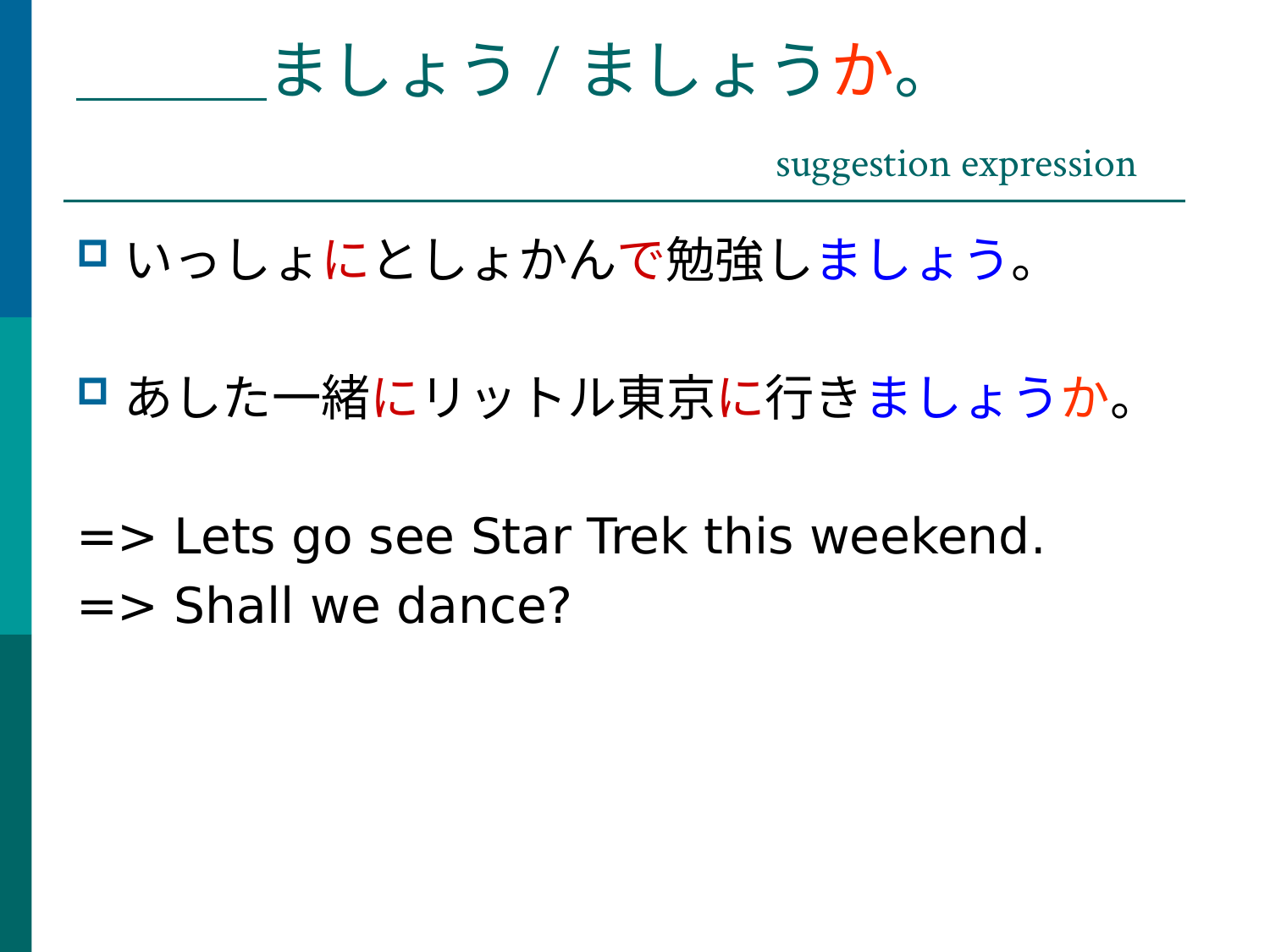

# ＿＿＿ましょう/ましょうか。 suggestion expression
いっしょにとしょかんで勉強しましょう。

あした一緒にリットル東京に行きましょうか。

=> Lets go see Star Trek this weekend.
=> Shall we dance?